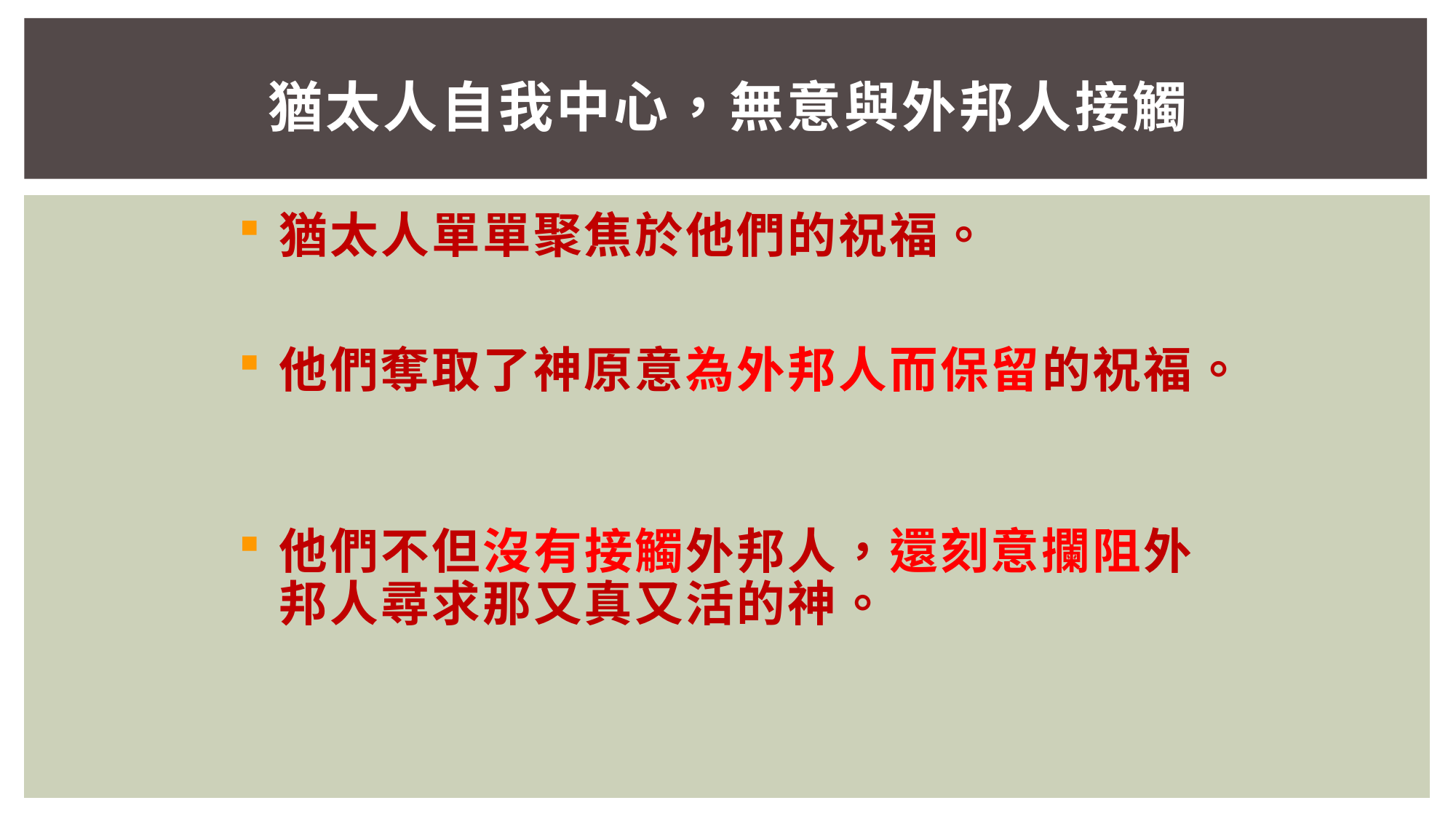

# 猶太人自我中心，無意與外邦人接觸
猶太人單單聚焦於他們的祝福。
他們奪取了神原意為外邦人而保留的祝福。
他們不但沒有接觸外邦人，還刻意攔阻外邦人尋求那又真又活的神。